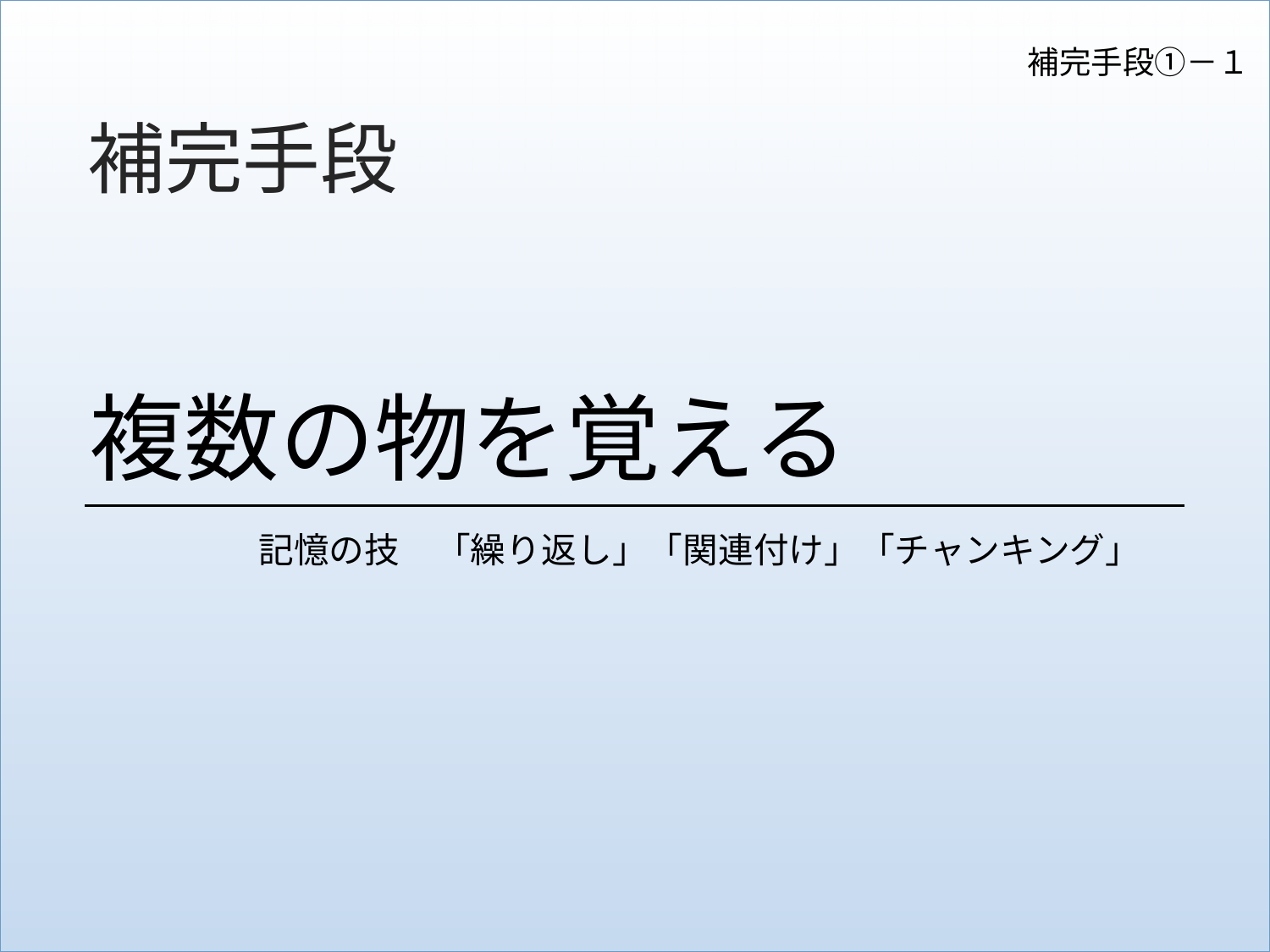

補完手段①－１
補完手段
# 複数の物を覚える
記憶の技　「繰り返し」「関連付け」「チャンキング」